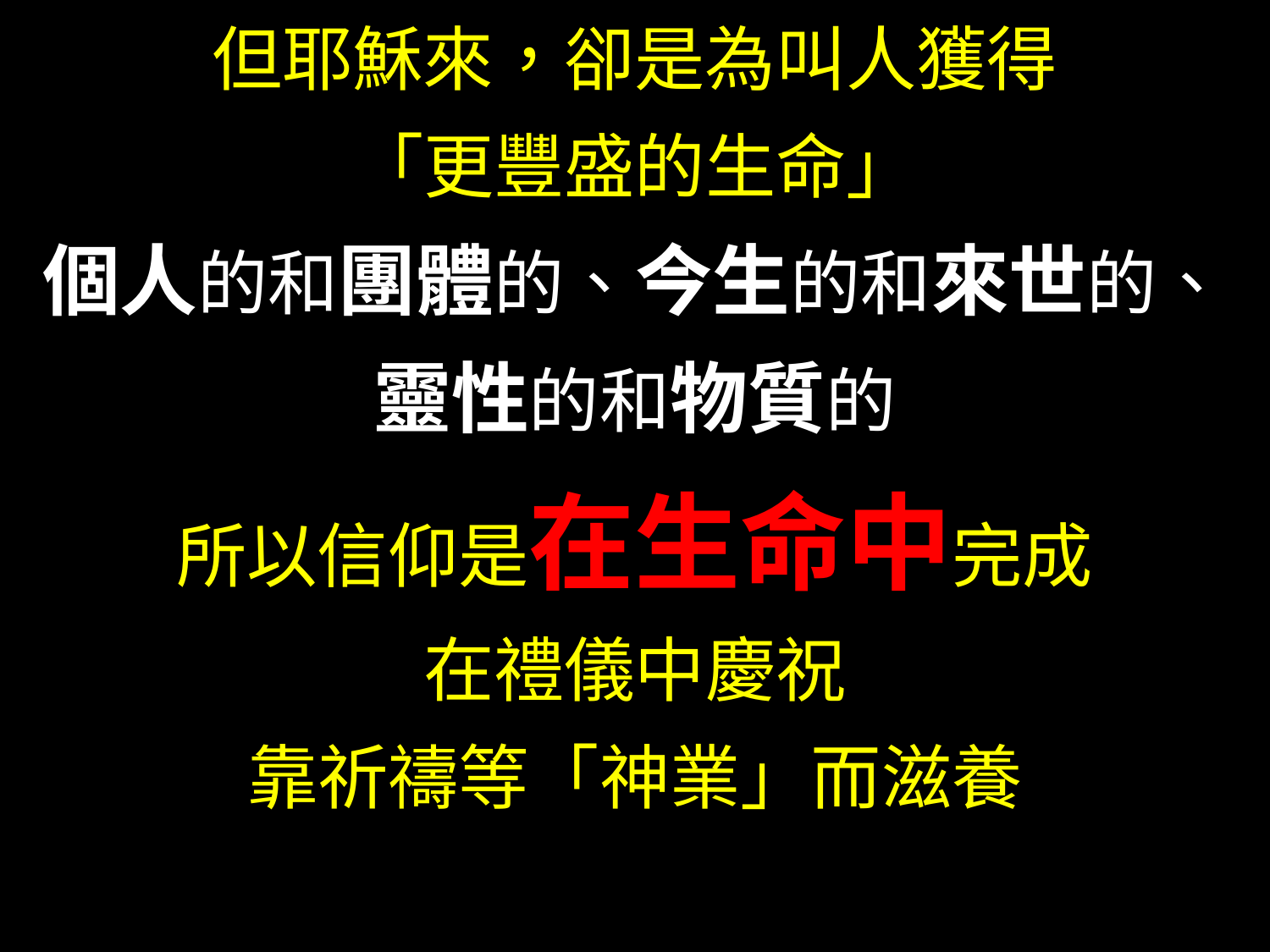

但耶穌來，卻是為叫人獲得
「更豐盛的生命」
個人的和團體的、今生的和來世的、
靈性的和物質的
所以信仰是在生命中完成
在禮儀中慶祝
靠祈禱等「神業」而滋養